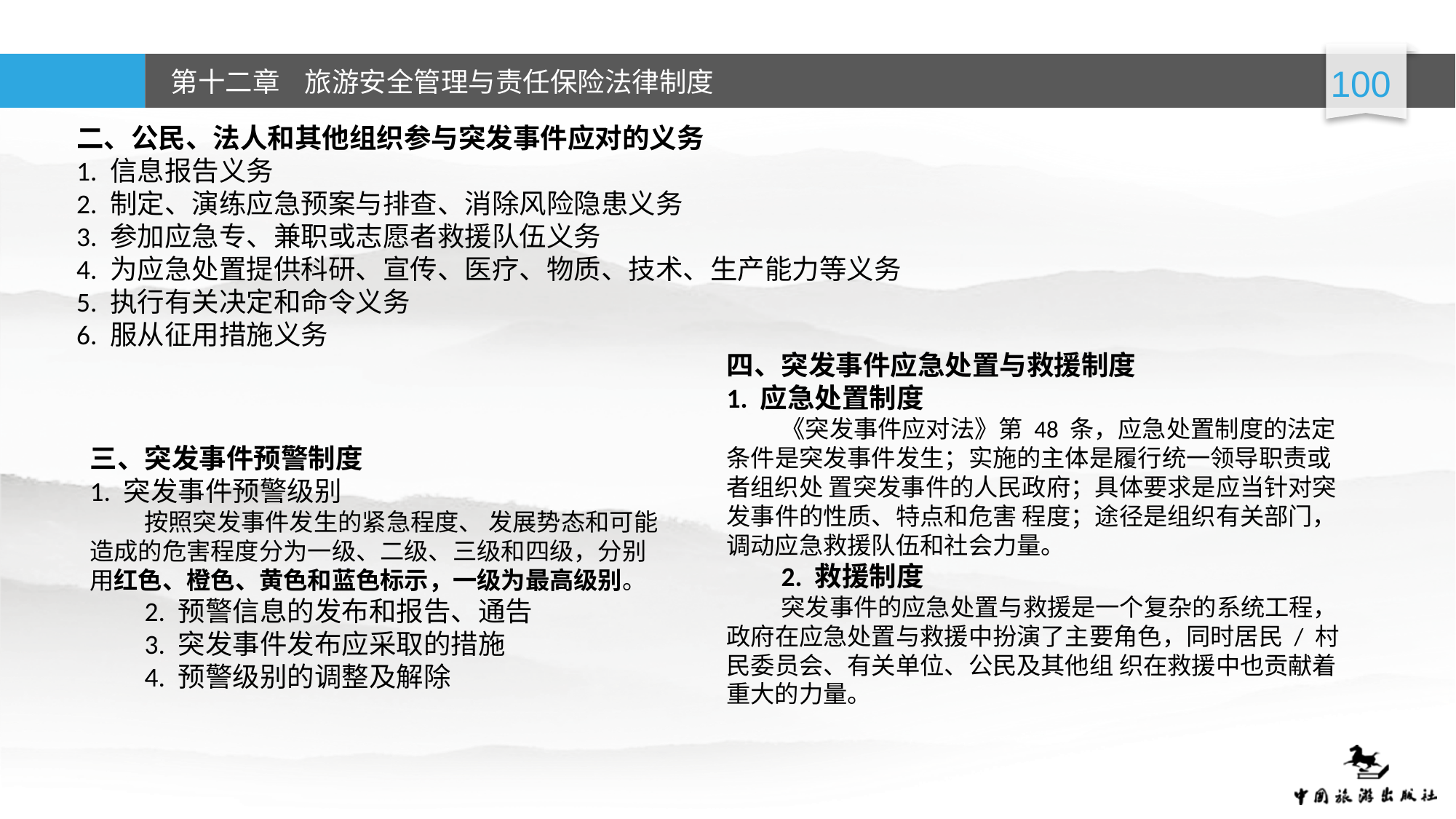

二、公民、法人和其他组织参与突发事件应对的义务
1. 信息报告义务
2. 制定、演练应急预案与排查、消除风险隐患义务
3. 参加应急专、兼职或志愿者救援队伍义务
4. 为应急处置提供科研、宣传、医疗、物质、技术、生产能力等义务
5. 执行有关决定和命令义务
6. 服从征用措施义务

四、突发事件应急处置与救援制度
1. 应急处置制度
《突发事件应对法》第 48 条，应急处置制度的法定条件是突发事件发生；实施的主体是履行统一领导职责或者组织处 置突发事件的人民政府；具体要求是应当针对突发事件的性质、特点和危害 程度；途径是组织有关部门，调动应急救援队伍和社会力量。
2. 救援制度
突发事件的应急处置与救援是一个复杂的系统工程，政府在应急处置与救援中扮演了主要角色，同时居民 / 村民委员会、有关单位、公民及其他组 织在救援中也贡献着重大的力量。
三、突发事件预警制度
1. 突发事件预警级别
按照突发事件发生的紧急程度、 发展势态和可能造成的危害程度分为一级、二级、三级和四级，分别用红色、橙色、黄色和蓝色标示，一级为最高级别。
2. 预警信息的发布和报告、通告
3. 突发事件发布应采取的措施
4. 预警级别的调整及解除